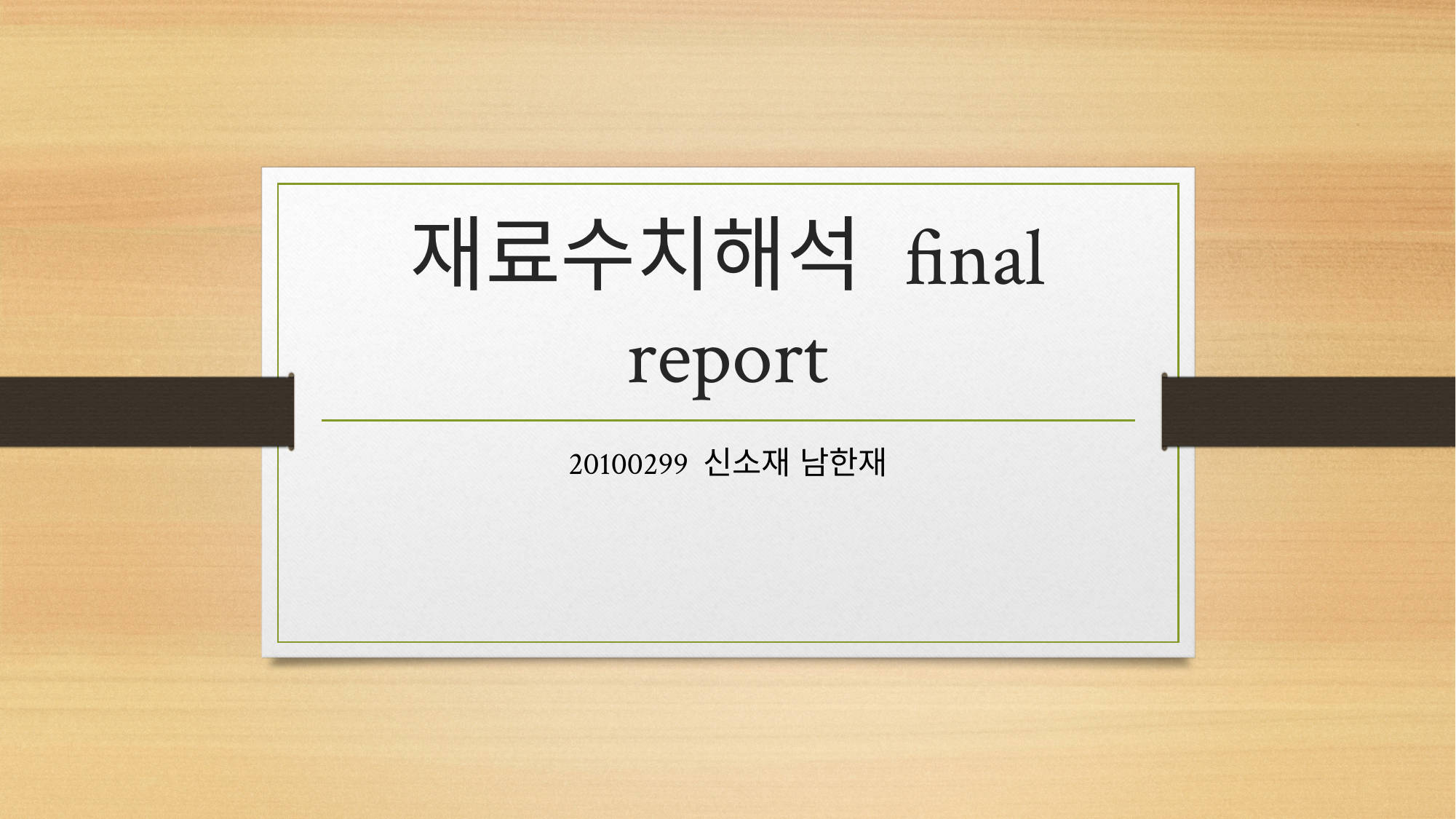

# 재료수치해석 final report
20100299 신소재 남한재